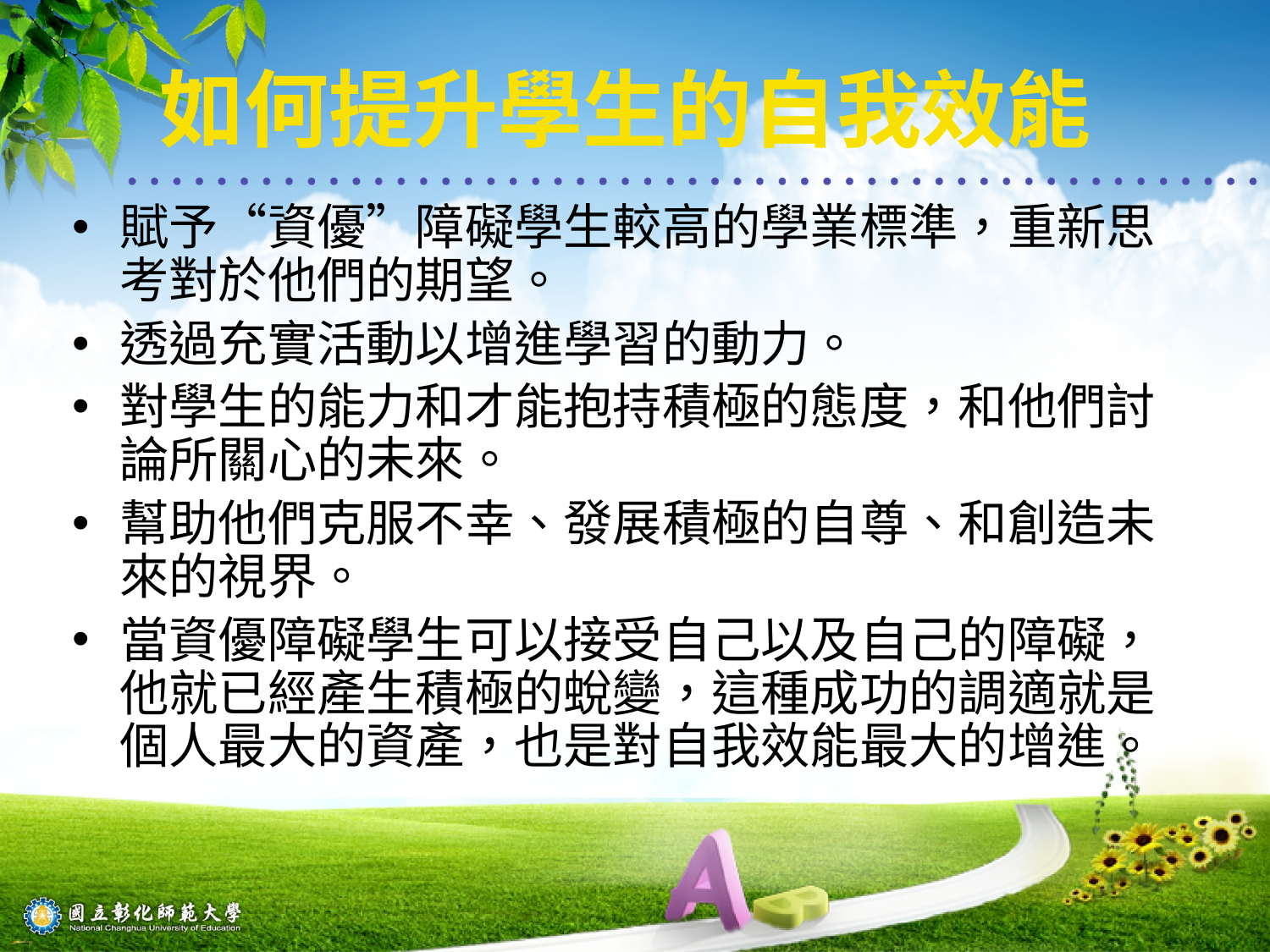

# 如何提升學生的自我效能
賦予“資優”障礙學生較高的學業標準，重新思考對於他們的期望。
透過充實活動以增進學習的動力。
對學生的能力和才能抱持積極的態度，和他們討論所關心的未來。
幫助他們克服不幸、發展積極的自尊、和創造未來的視界。
當資優障礙學生可以接受自己以及自己的障礙，他就已經產生積極的蛻變，這種成功的調適就是個人最大的資產，也是對自我效能最大的增進。